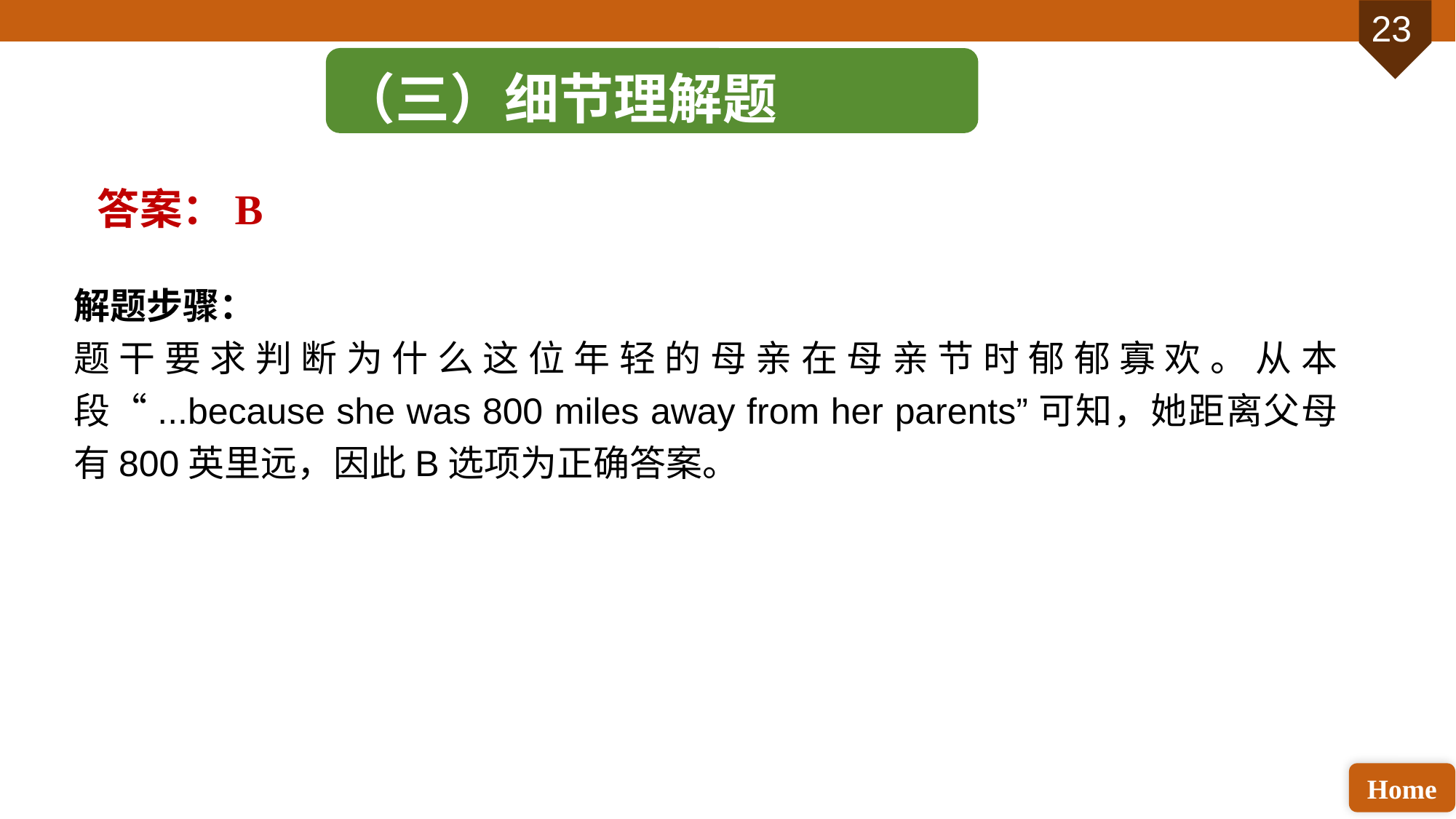

（三）细节理解题
答案：B
解题步骤：
题干要求判断为什么这位年轻的母亲在母亲节时郁郁寡欢。从本段“...because she was 800 miles away from her parents”可知，她距离父母有800英里远，因此B选项为正确答案。